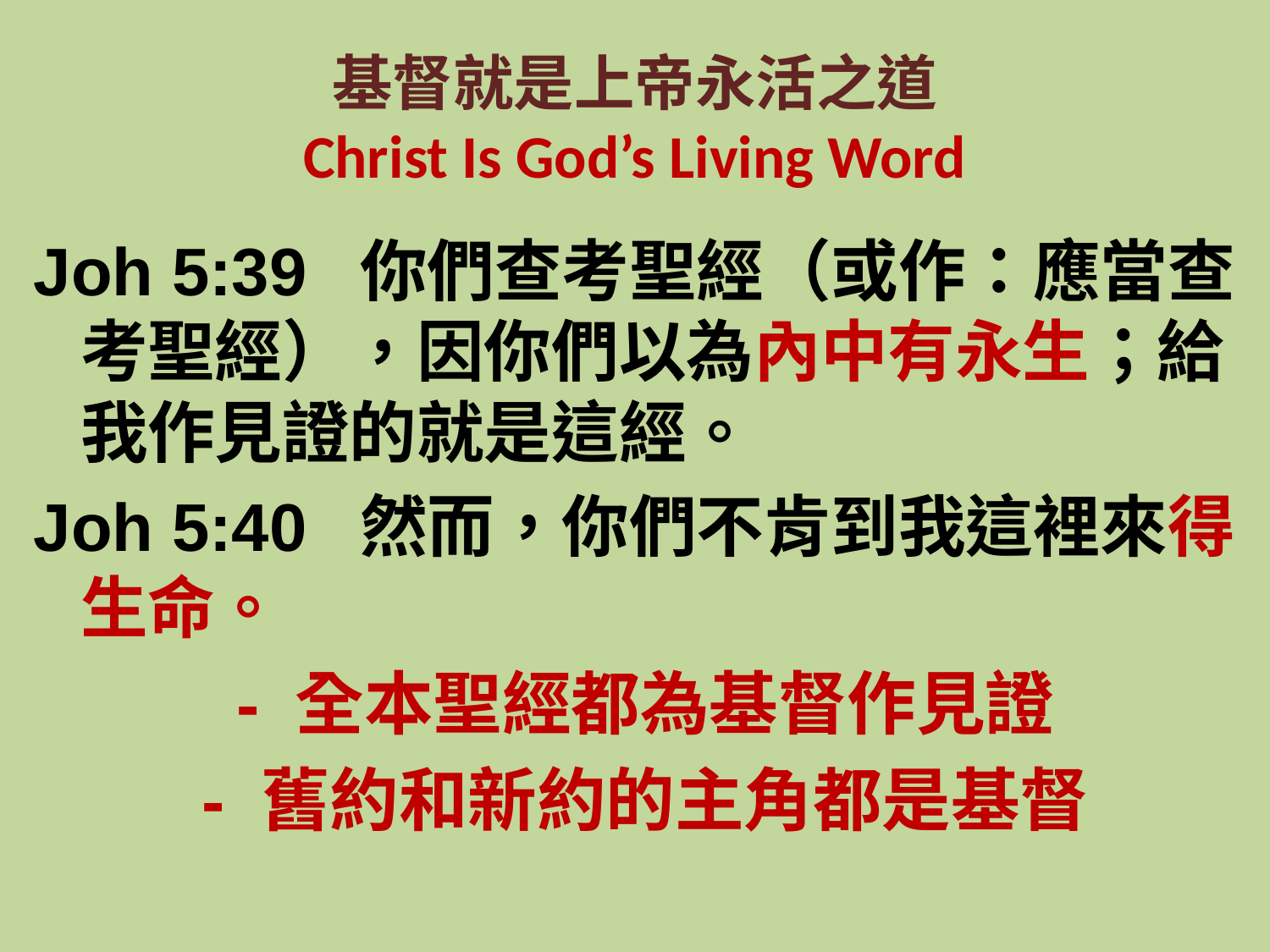

# 基督就是上帝永活之道 Christ Is God’s Living Word
Joh 5:39  你們查考聖經（或作：應當查考聖經），因你們以為內中有永生；給我作見證的就是這經。
Joh 5:40  然而，你們不肯到我這裡來得生命。
- 全本聖經都為基督作見證
- 舊約和新約的主角都是基督